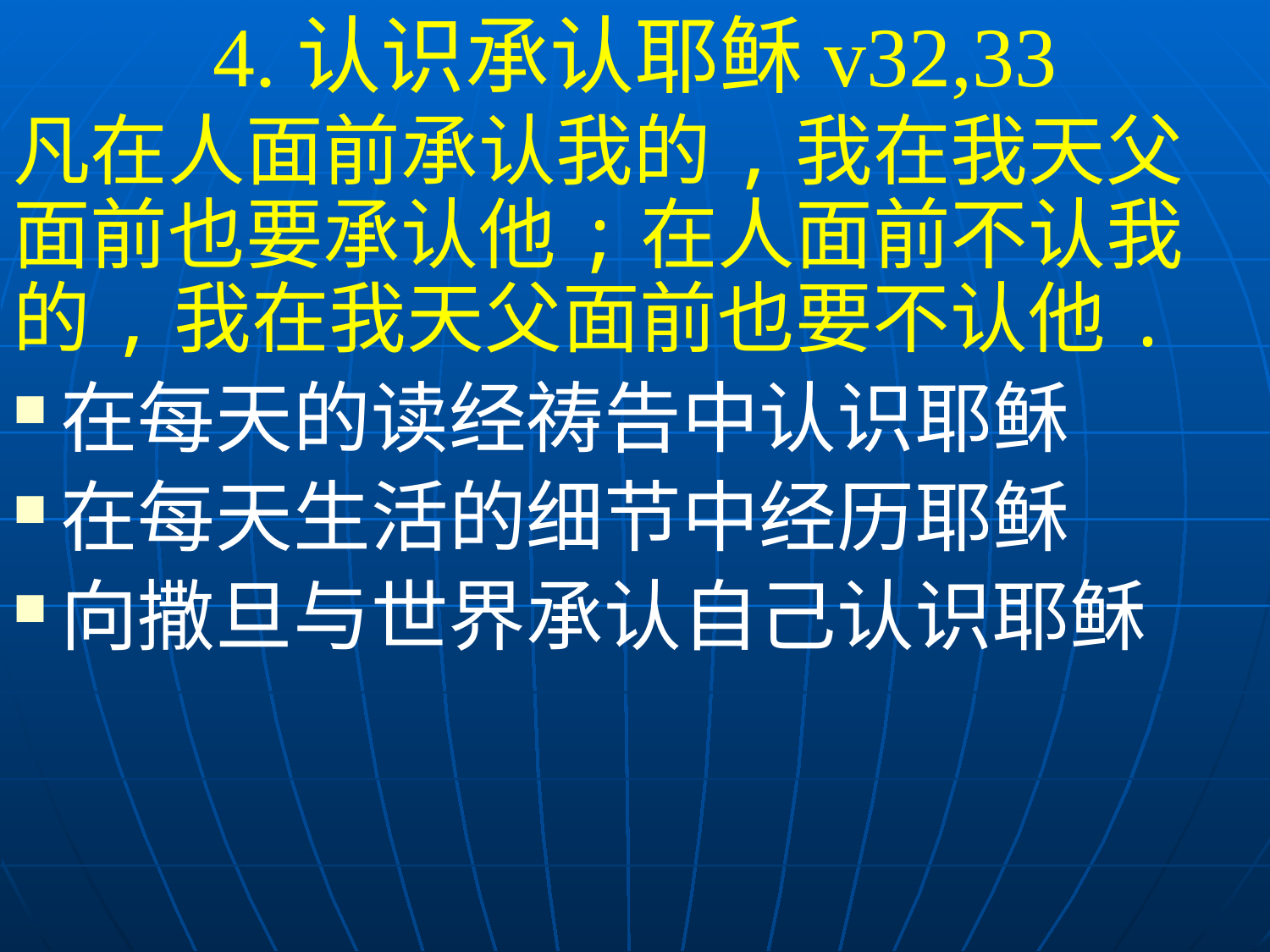

4.认识承认耶稣v32,33
凡在人面前承认我的,我在我天父面前也要承认他;在人面前不认我的,我在我天父面前也要不认他.
在每天的读经祷告中认识耶稣
在每天生活的细节中经历耶稣
向撒旦与世界承认自己认识耶稣